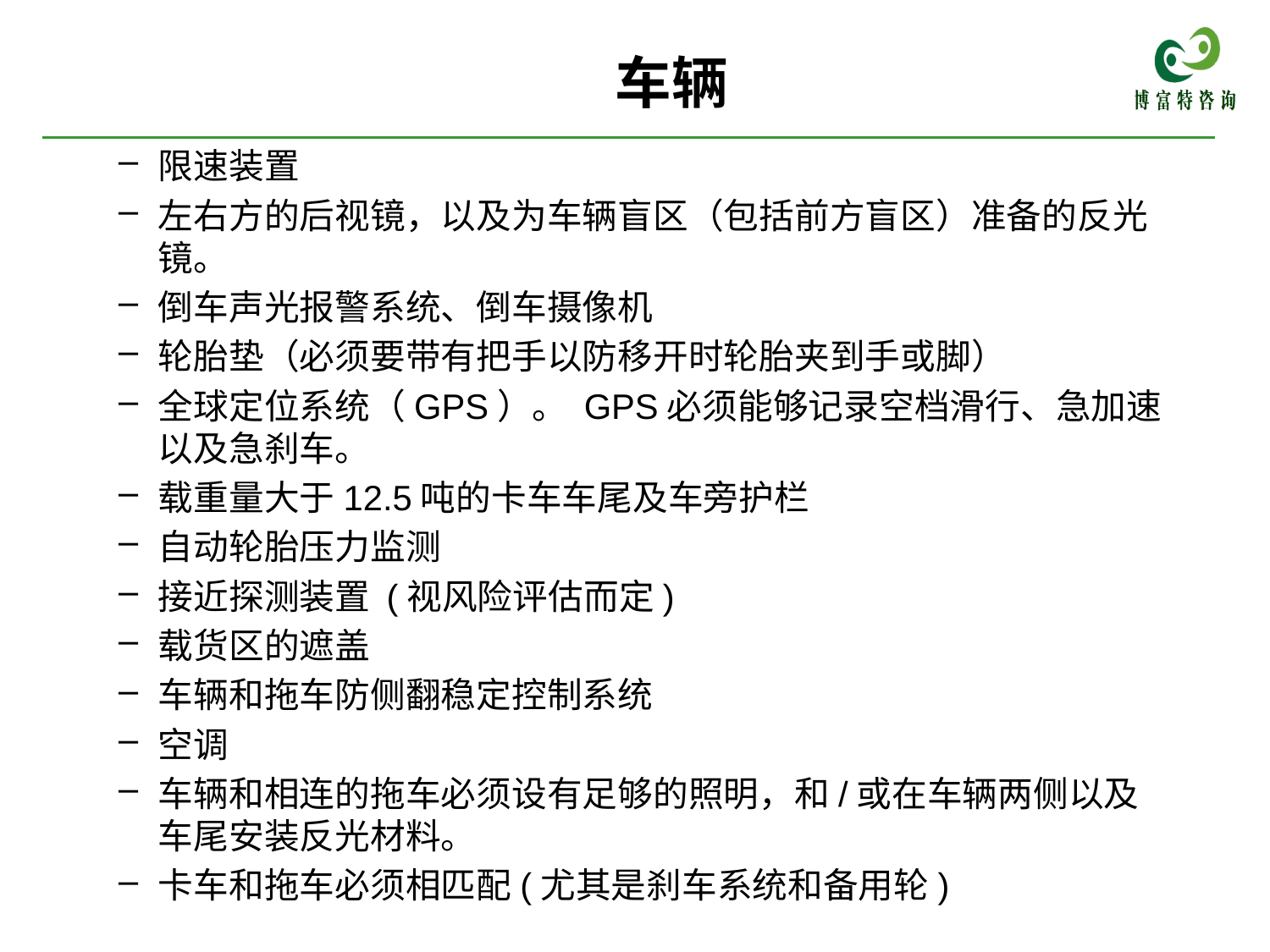

# 车辆
限速装置
左右方的后视镜，以及为车辆盲区（包括前方盲区）准备的反光镜。
倒车声光报警系统、倒车摄像机
轮胎垫（必须要带有把手以防移开时轮胎夹到手或脚）
全球定位系统（GPS）。 GPS必须能够记录空档滑行、急加速以及急刹车。
载重量大于12.5吨的卡车车尾及车旁护栏
自动轮胎压力监测
接近探测装置 (视风险评估而定)
载货区的遮盖
车辆和拖车防侧翻稳定控制系统
空调
车辆和相连的拖车必须设有足够的照明，和/或在车辆两侧以及车尾安装反光材料。
卡车和拖车必须相匹配(尤其是刹车系统和备用轮)

13